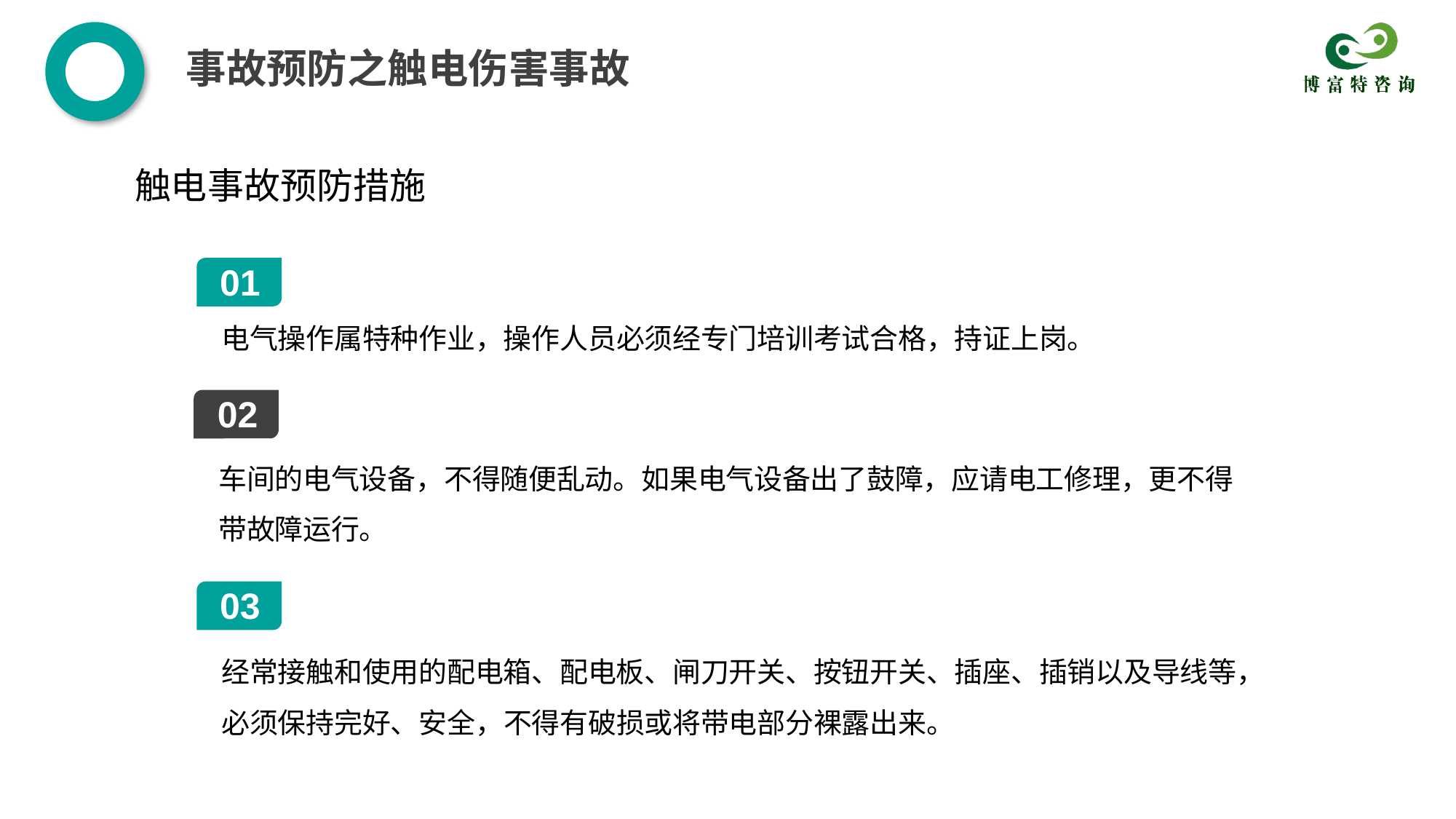

事故预防之触电伤害事故
触电事故预防措施
01

电气操作属特种作业，操作人员必须经专门培训考试合格，持证上岗。
02

车间的电气设备，不得随便乱动。如果电气设备出了鼓障，应请电工修理，更不得带故障运行。
03

经常接触和使用的配电箱、配电板、闸刀开关、按钮开关、插座、插销以及导线等，必须保持完好、安全，不得有破损或将带电部分裸露出来。